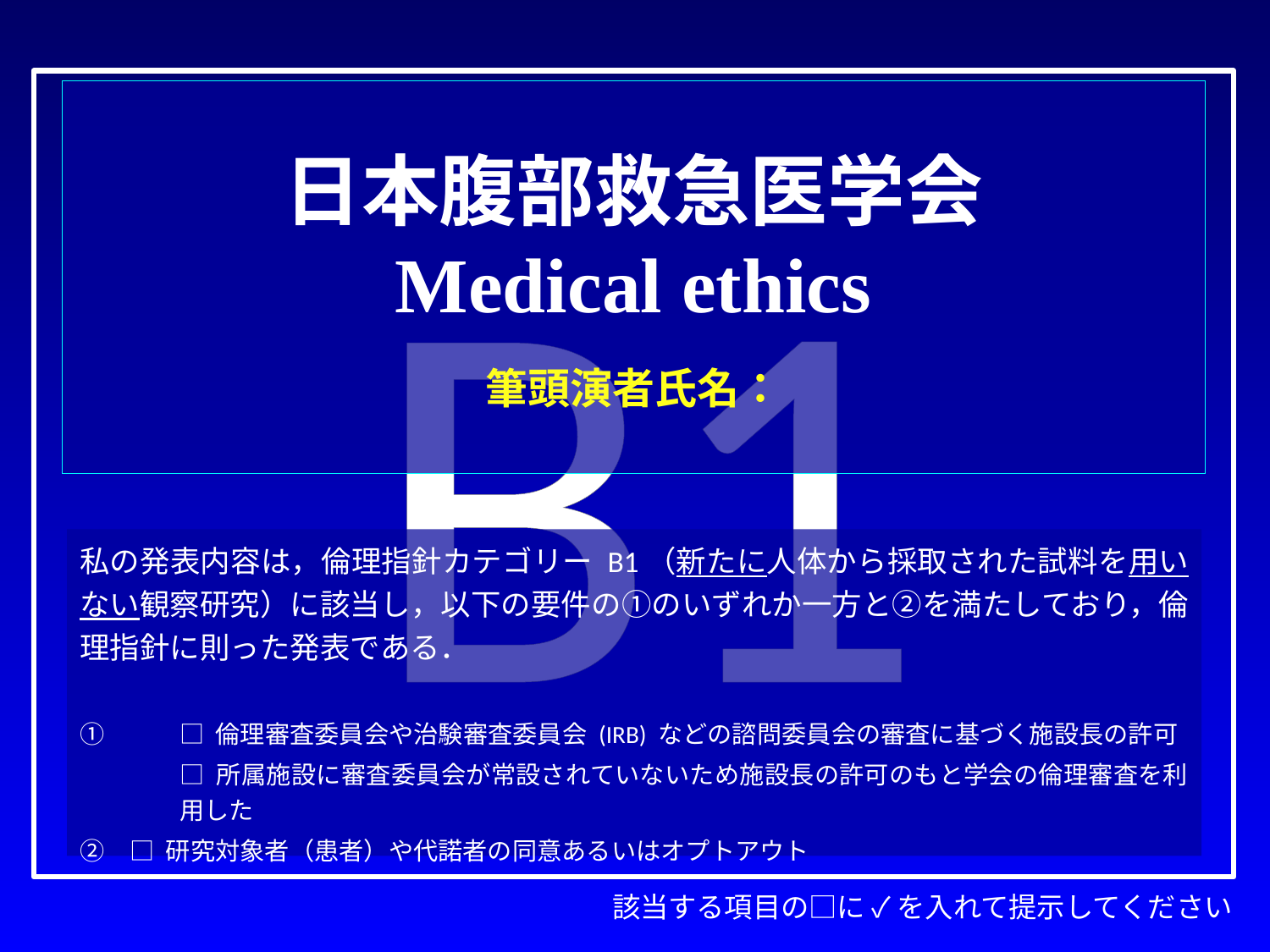

# 日本腹部救急医学会 Medical ethics 　 筆頭演者氏名：
B1
私の発表内容は，倫理指針カテゴリー B1（新たに人体から採取された試料を用いない観察研究）に該当し，以下の要件の①のいずれか一方と②を満たしており，倫理指針に則った発表である．

①	□ 倫理審査委員会や治験審査委員会 (IRB) などの諮問委員会の審査に基づく施設長の許可
	□ 所属施設に審査委員会が常設されていないため施設長の許可のもと学会の倫理審査を利用した
②	□ 研究対象者（患者）や代諾者の同意あるいはオプトアウト
該当する項目の□に ✓ を入れて提示してください